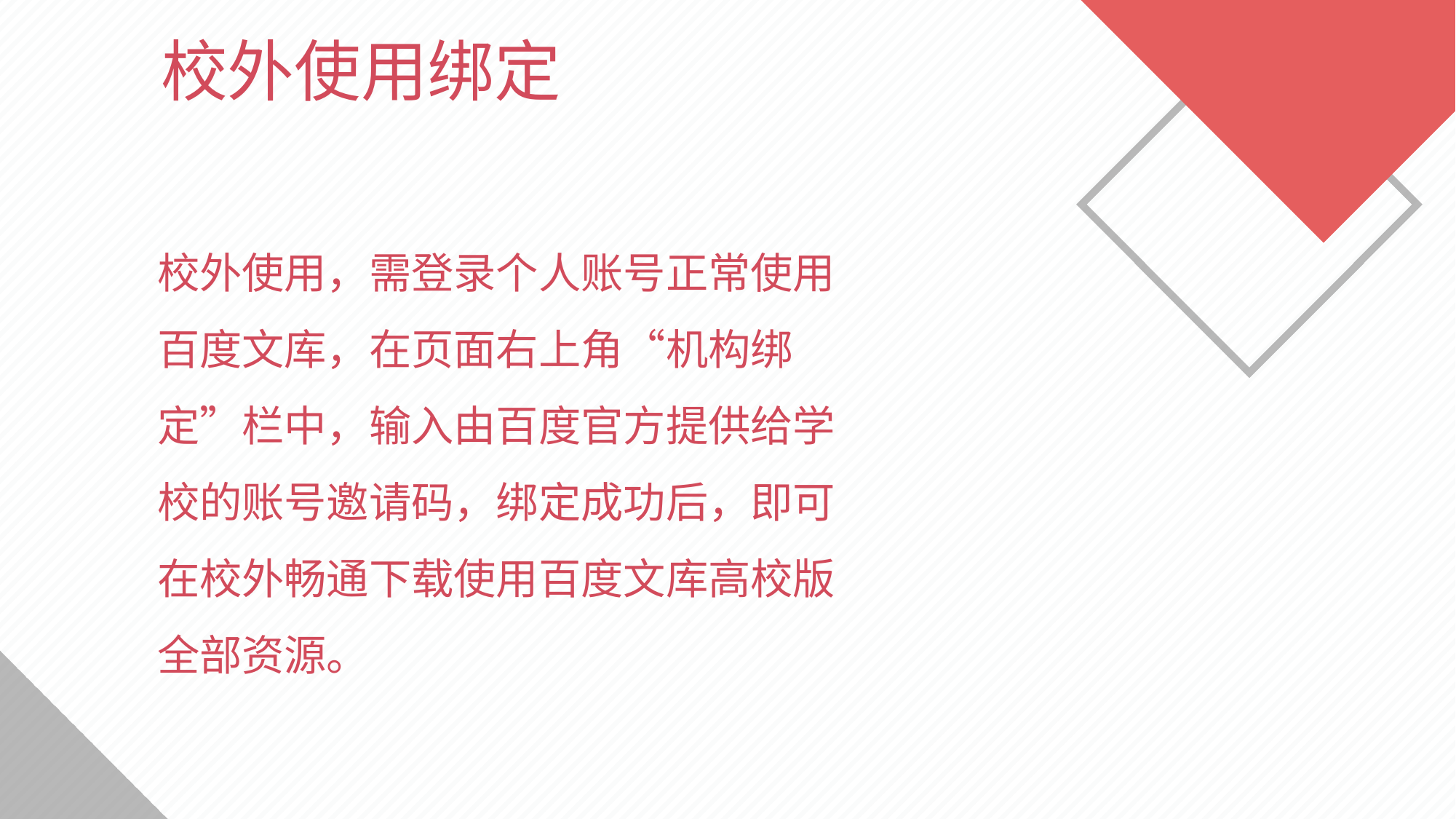

校外使用绑定
校外使用，需登录个人账号正常使用百度文库，在页面右上角“机构绑定”栏中，输入由百度官方提供给学校的账号邀请码，绑定成功后，即可在校外畅通下载使用百度文库高校版全部资源。